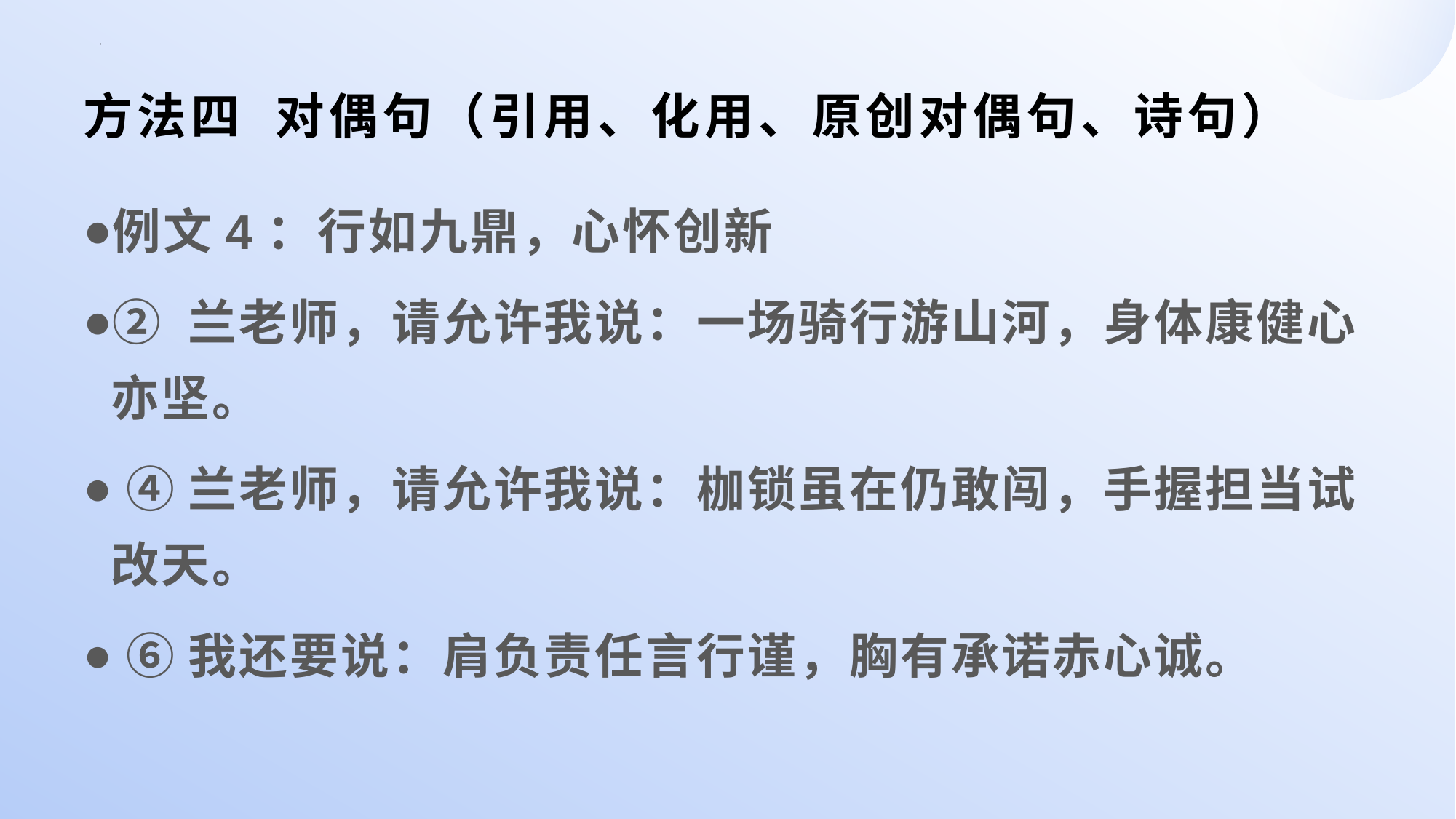

方法四  对偶句（引用、化用、原创对偶句、诗句）
例文4：行如九鼎，心怀创新
② 兰老师，请允许我说：一场骑行游山河，身体康健心亦坚。
 ④兰老师，请允许我说：枷锁虽在仍敢闯，手握担当试改天。
 ⑥我还要说：肩负责任言行谨，胸有承诺赤心诚。